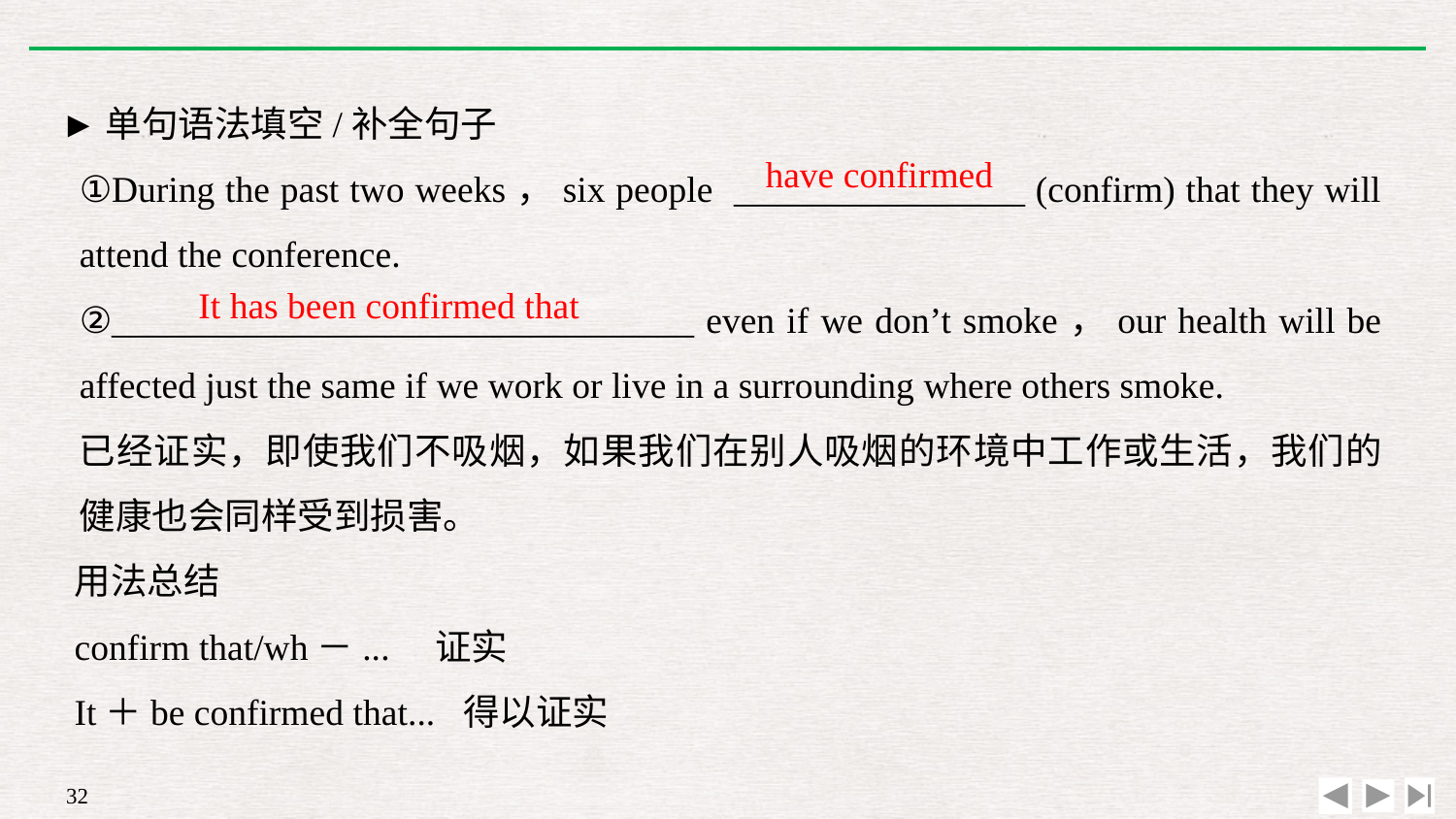

►单句语法填空/补全句子
①During the past two weeks，six people  ________________ (confirm) that they will attend the conference.
②________________________________ even if we don’t smoke，our health will be affected just the same if we work or live in a surrounding where others smoke.
已经证实，即使我们不吸烟，如果我们在别人吸烟的环境中工作或生活，我们的健康也会同样受到损害。
have confirmed
It has been confirmed that
用法总结
confirm that/wh－...　证实
It＋be confirmed that...  得以证实